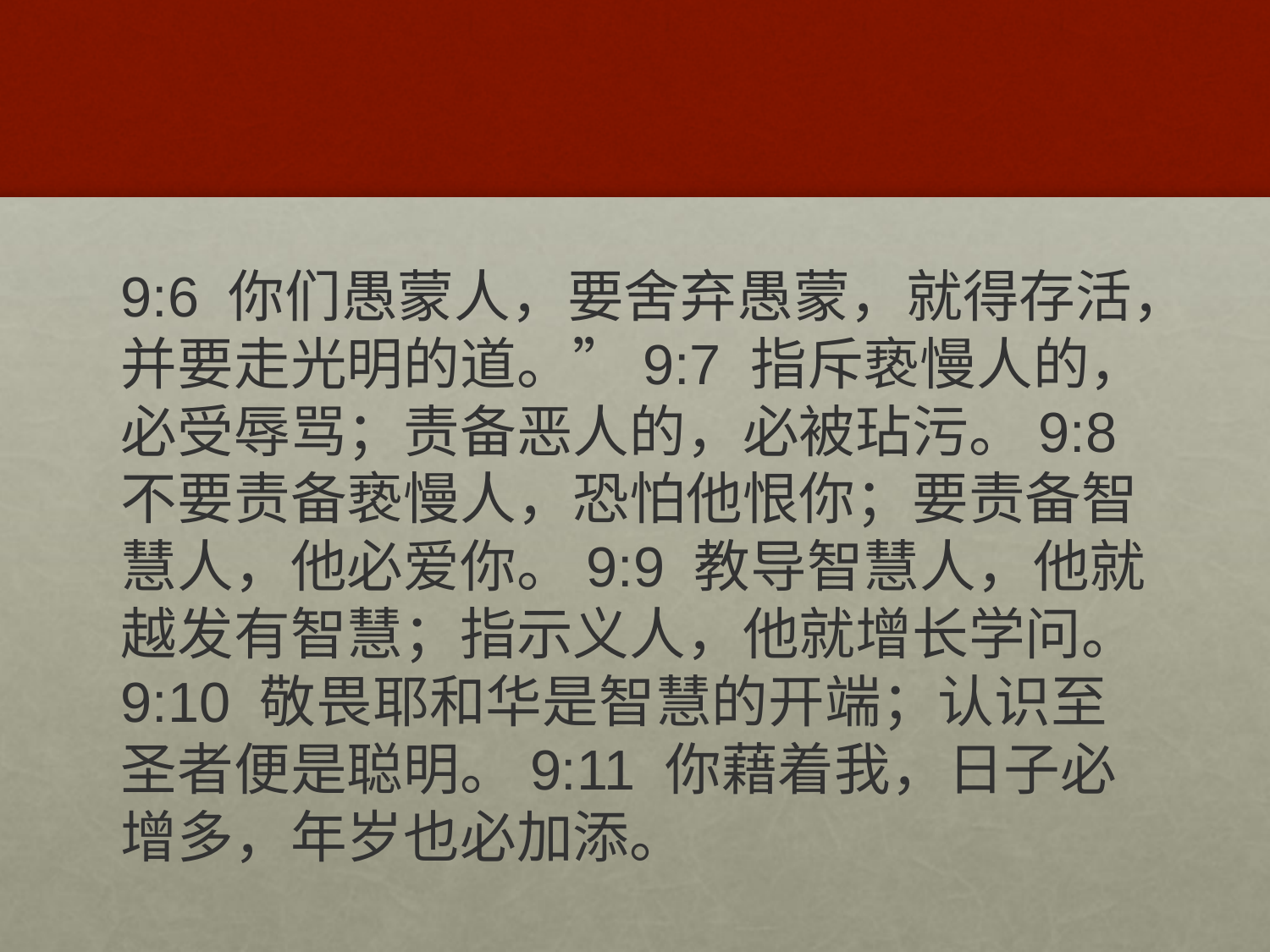

#
9:6 你们愚蒙人，要舍弃愚蒙，就得存活，并要走光明的道。”9:7 指斥亵慢人的，必受辱骂；责备恶人的，必被玷污。9:8 不要责备亵慢人，恐怕他恨你；要责备智慧人，他必爱你。9:9 教导智慧人，他就越发有智慧；指示义人，他就增长学问。9:10 敬畏耶和华是智慧的开端；认识至圣者便是聪明。9:11 你藉着我，日子必增多，年岁也必加添。